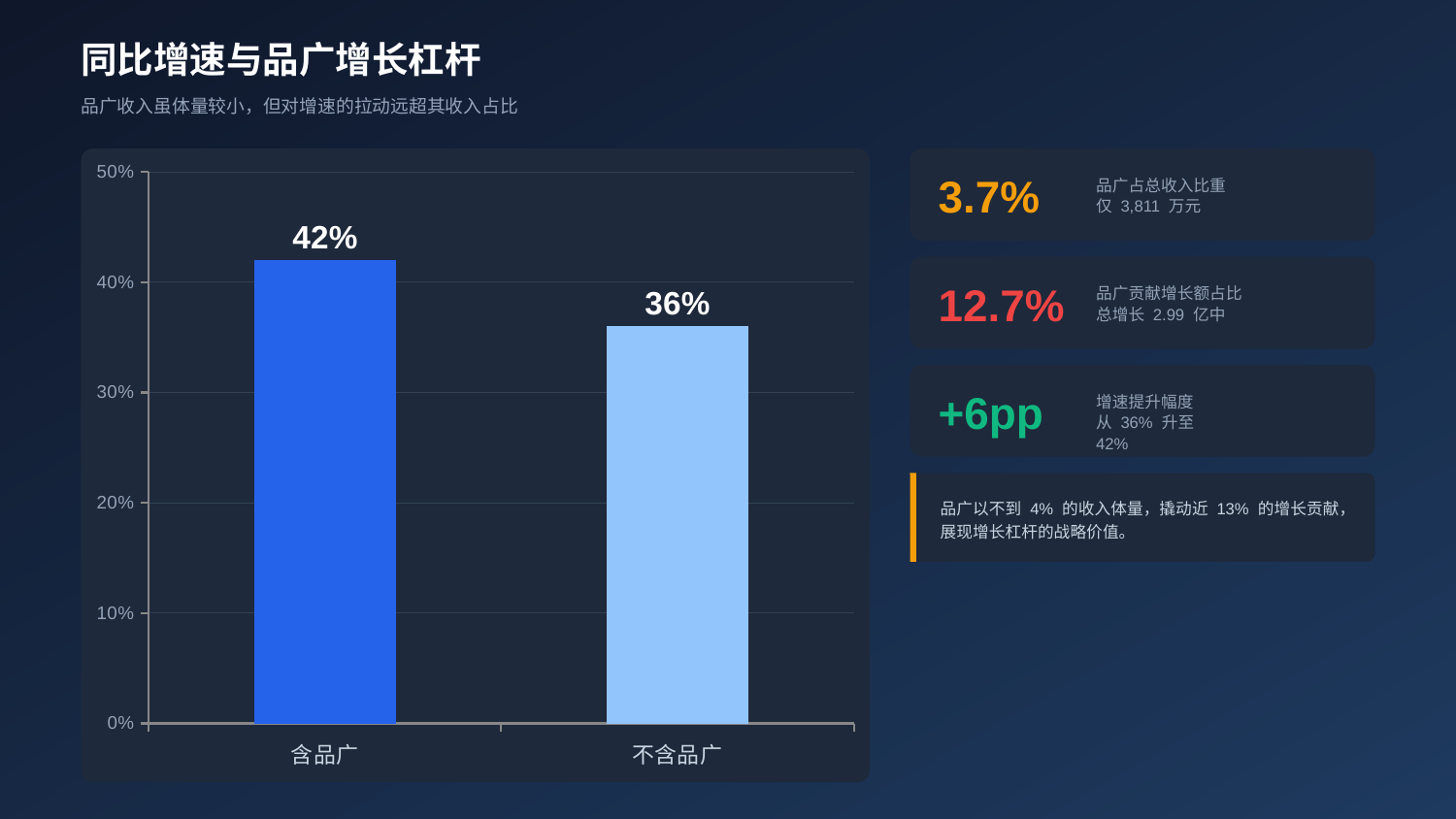

同比增速与品广增长杠杆
品广收入虽体量较小，但对增速的拉动远超其收入占比

### Chart

| Category | 同比增速 |
|---|---|
| 含品广 | 42.0 |
| 不含品广 | 36.0 |
3.7%
品广占总收入比重
仅 3,811 万元

12.7%
品广贡献增长额占比
总增长 2.99 亿中

+6pp
增速提升幅度
从 36% 升至 42%

品广以不到 4% 的收入体量，撬动近 13% 的增长贡献，展现增长杠杆的战略价值。